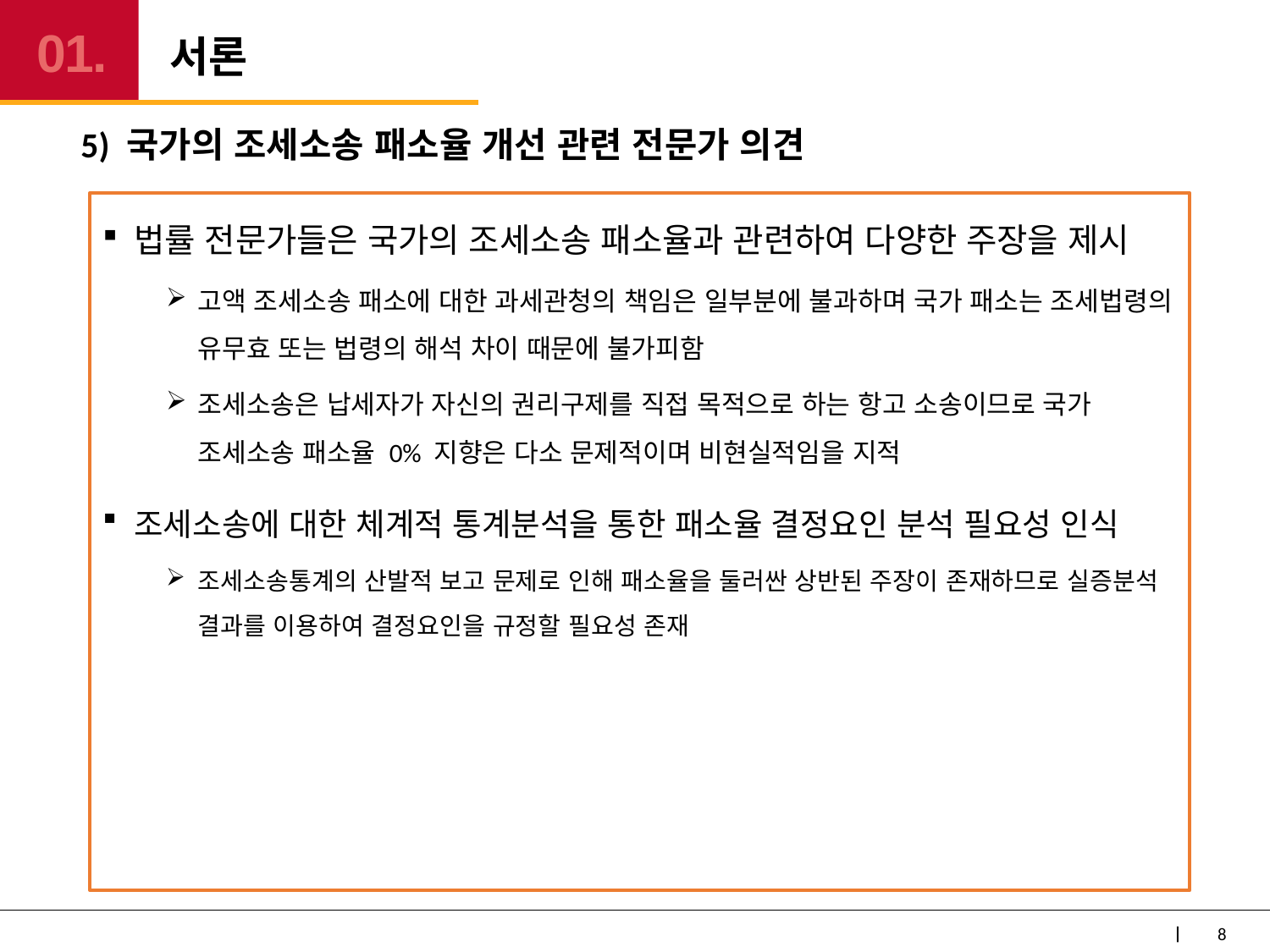

# 서론
01.
5) 국가의 조세소송 패소율 개선 관련 전문가 의견
법률 전문가들은 국가의 조세소송 패소율과 관련하여 다양한 주장을 제시
고액 조세소송 패소에 대한 과세관청의 책임은 일부분에 불과하며 국가 패소는 조세법령의 유무효 또는 법령의 해석 차이 때문에 불가피함
조세소송은 납세자가 자신의 권리구제를 직접 목적으로 하는 항고 소송이므로 국가 조세소송 패소율 0% 지향은 다소 문제적이며 비현실적임을 지적
조세소송에 대한 체계적 통계분석을 통한 패소율 결정요인 분석 필요성 인식
조세소송통계의 산발적 보고 문제로 인해 패소율을 둘러싼 상반된 주장이 존재하므로 실증분석 결과를 이용하여 결정요인을 규정할 필요성 존재